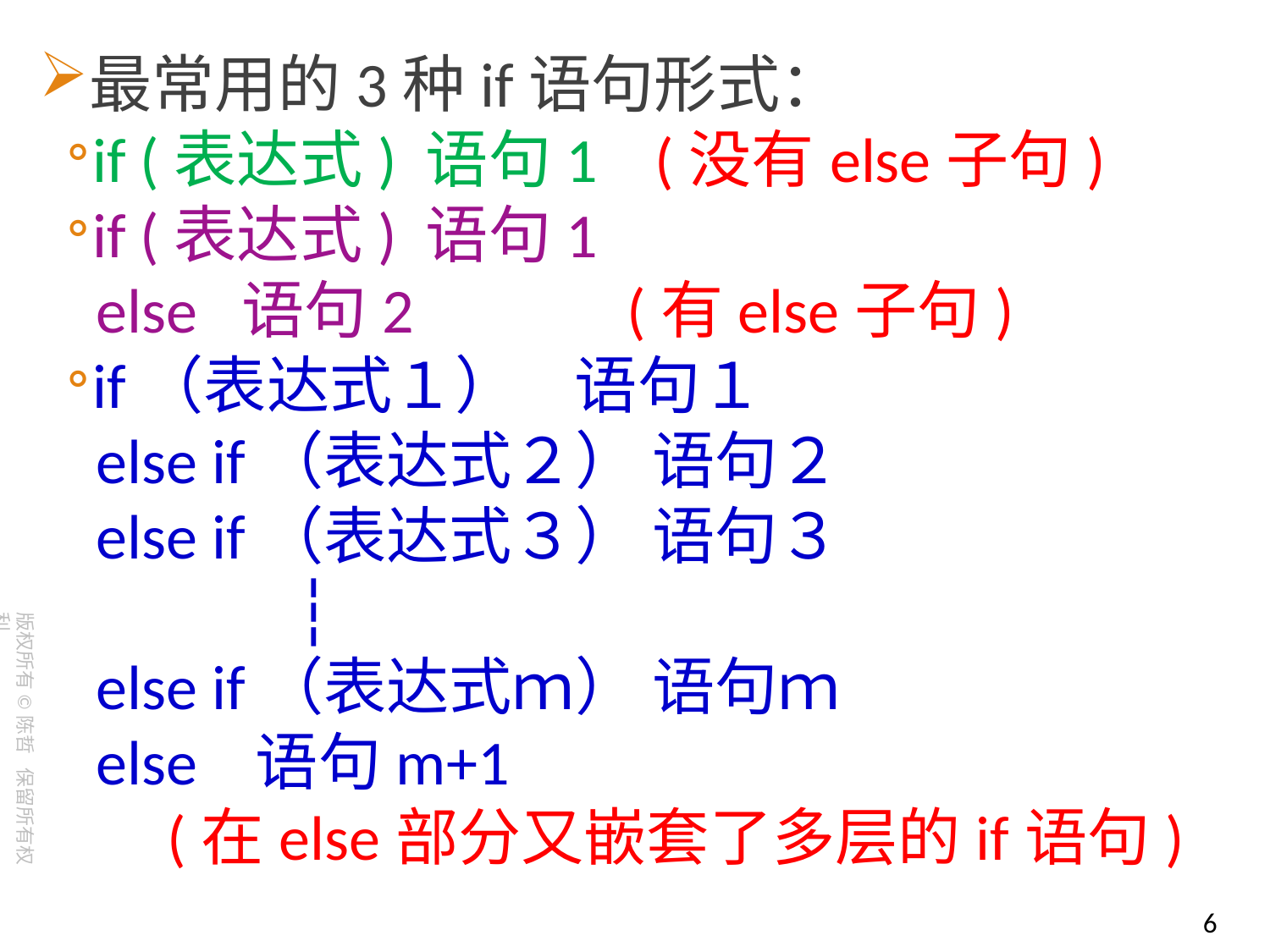

最常用的3种if语句形式：
if (表达式) 语句1    (没有else子句)
if (表达式) 语句1
    else  语句2               (有else子句)
if（表达式１）    语句１
    else if（表达式２） 语句２
    else if（表达式３） 语句３
                  ┆
    else if（表达式ｍ） 语句ｍ
    else   语句m+1
         (在else部分又嵌套了多层的if语句)

6